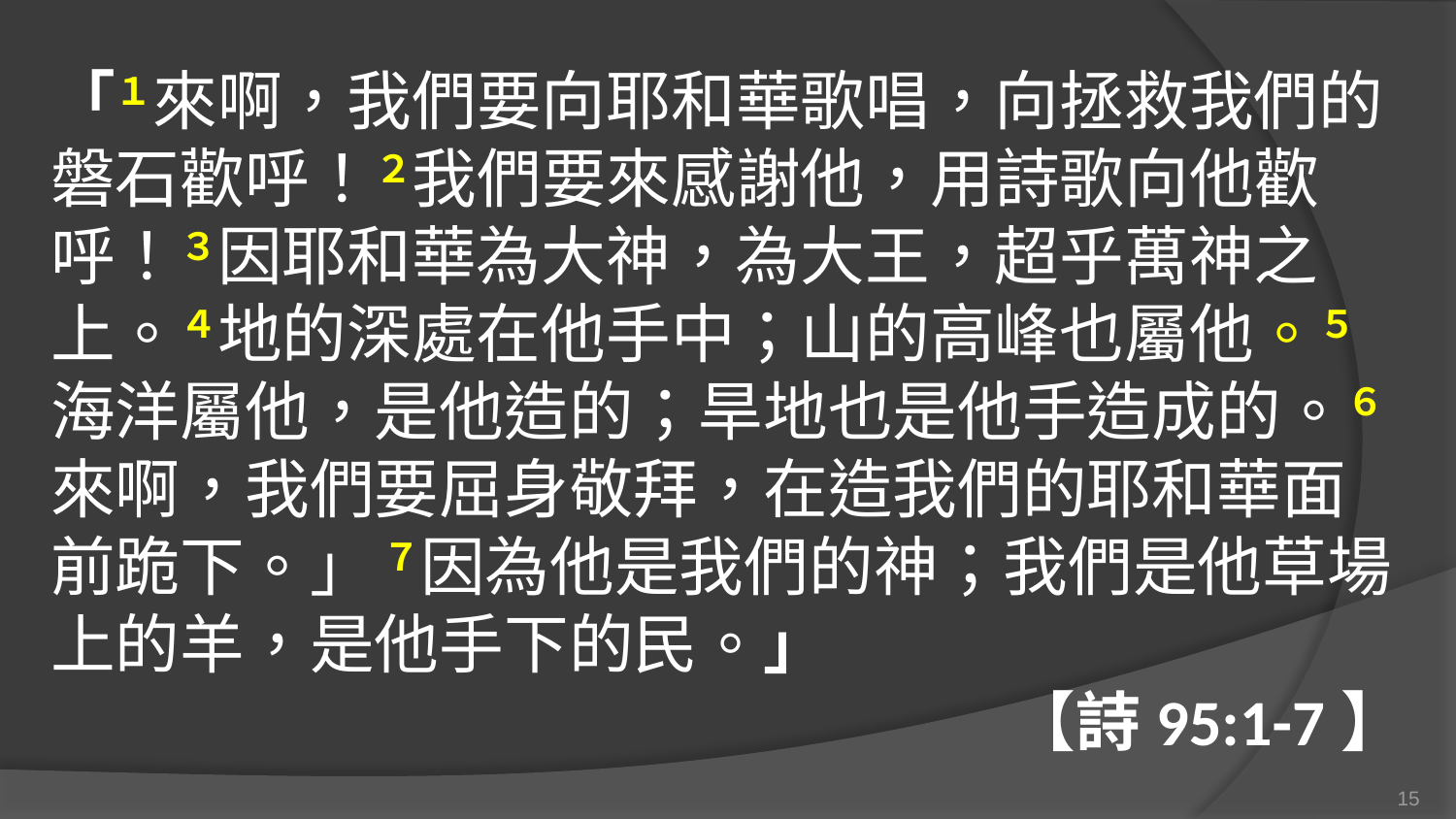

「１來啊，我們要向耶和華歌唱，向拯救我們的磐石歡呼！２我們要來感謝他，用詩歌向他歡呼！３因耶和華為大神，為大王，超乎萬神之上。４地的深處在他手中；山的高峰也屬他。５海洋屬他，是他造的；旱地也是他手造成的。６來啊，我們要屈身敬拜，在造我們的耶和華面前跪下。」 ７因為他是我們的神；我們是他草場上的羊，是他手下的民。」
【詩95:1-7】
15